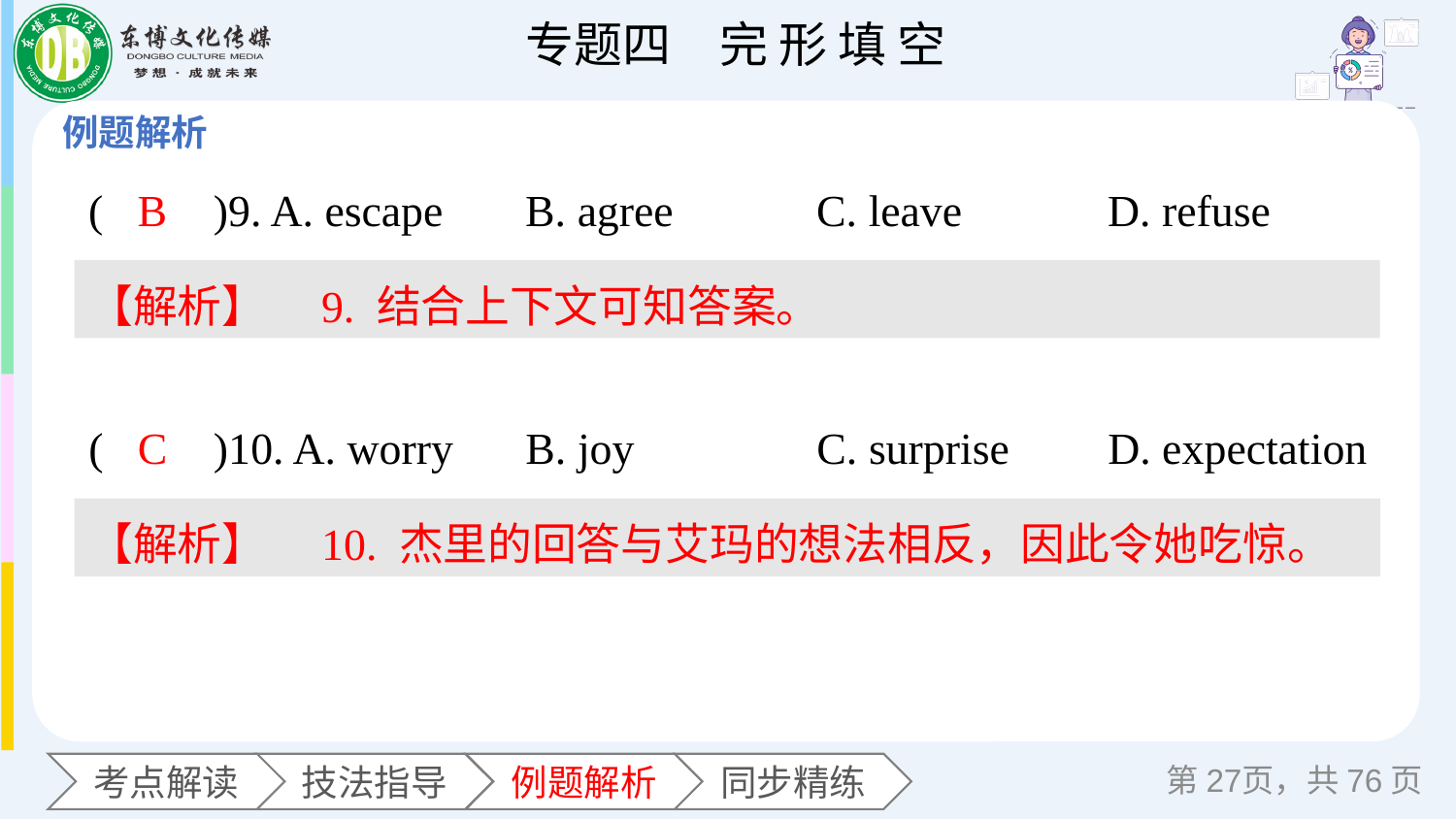

(　　)9. A. escape    	B. agree    	C. leave    	D. refuse
B
【解析】　9. 结合上下文可知答案。
(　　)10. A. worry    	B. joy    	C. surprise    	D. expectation
C
【解析】　10. 杰里的回答与艾玛的想法相反，因此令她吃惊。
第27页，共76页